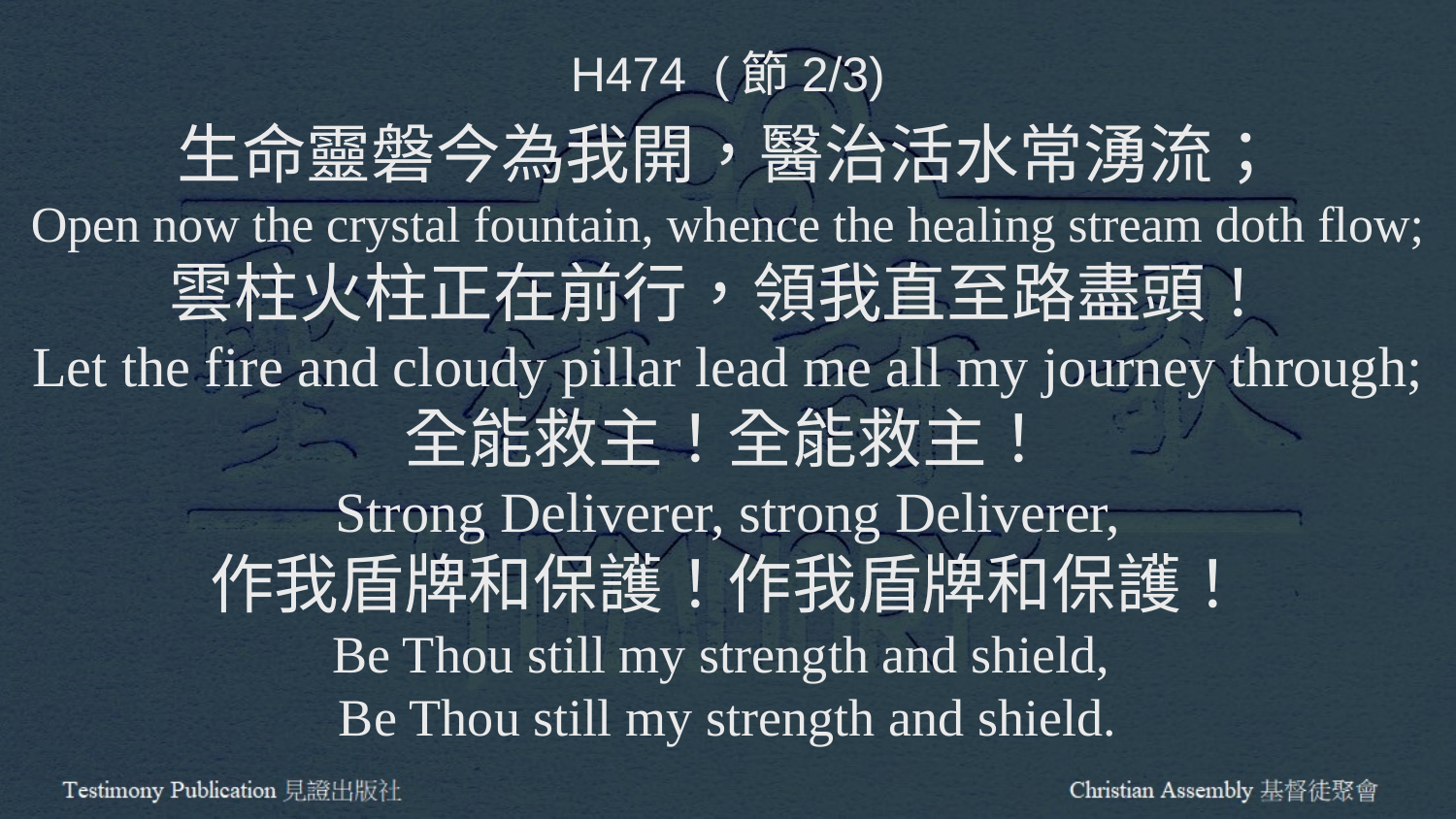

H474  (節2/3)
生命靈磐今為我開，醫治活水常湧流；
Open now the crystal fountain, whence the healing stream doth flow;
雲柱火柱正在前行，領我直至路盡頭！
Let the fire and cloudy pillar lead me all my journey through;
全能救主！全能救主！
Strong Deliverer, strong Deliverer,
作我盾牌和保護！作我盾牌和保護！
Be Thou still my strength and shield,
Be Thou still my strength and shield.